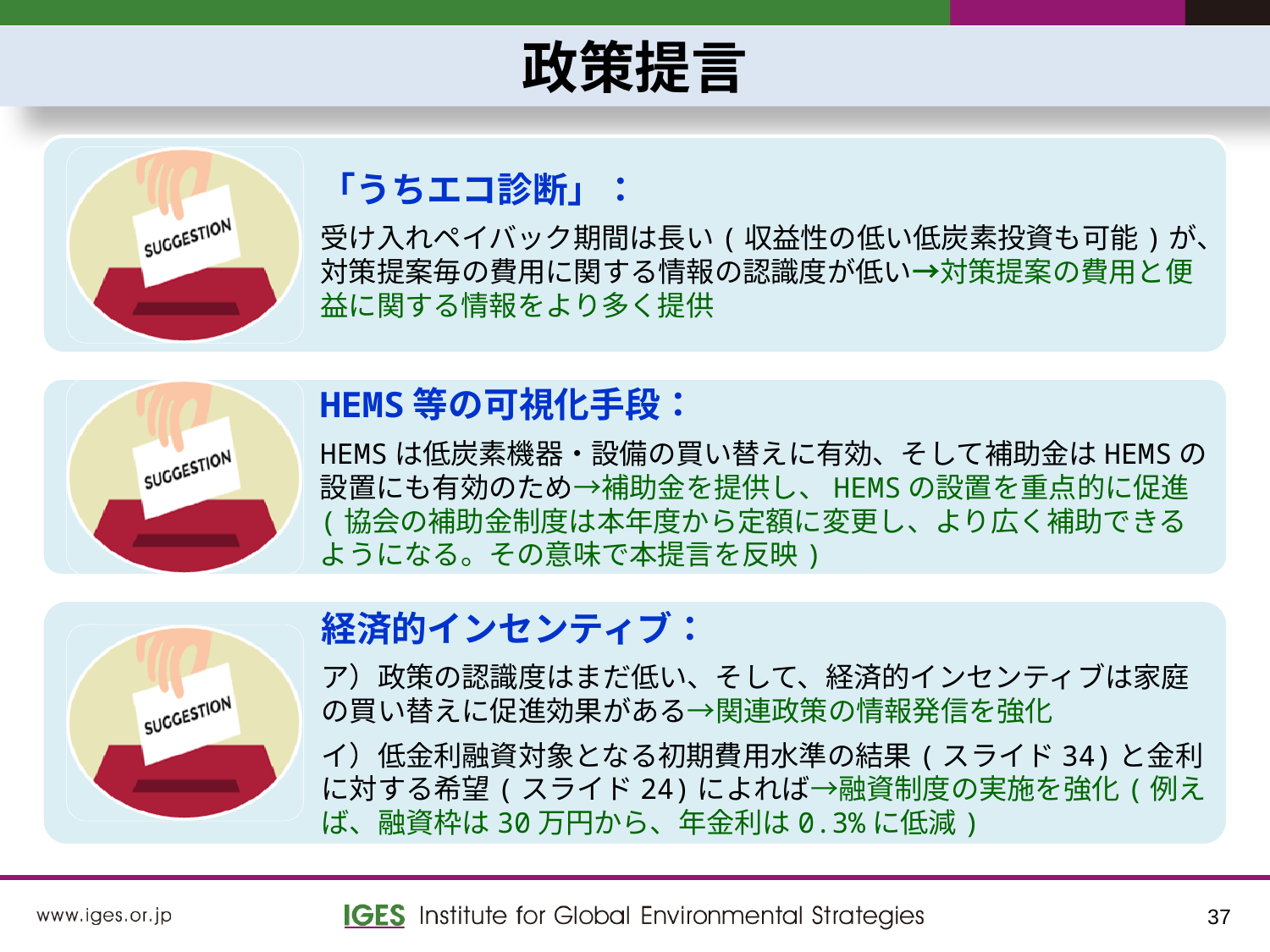

政策提言
「うちエコ診断」：
受け入れペイバック期間は長い(収益性の低い低炭素投資も可能)が、対策提案毎の費用に関する情報の認識度が低い→対策提案の費用と便益に関する情報をより多く提供
HEMS等の可視化手段：
HEMSは低炭素機器・設備の買い替えに有効、そして補助金はHEMSの設置にも有効のため→補助金を提供し、HEMSの設置を重点的に促進(協会の補助金制度は本年度から定額に変更し、より広く補助できるようになる。その意味で本提言を反映)
経済的インセンティブ：
ア）政策の認識度はまだ低い、そして、経済的インセンティブは家庭の買い替えに促進効果がある→関連政策の情報発信を強化
イ）低金利融資対象となる初期費用水準の結果(スライド34)と金利に対する希望(スライド24)によれば→融資制度の実施を強化(例えば、融資枠は30万円から、年金利は0.3%に低減)